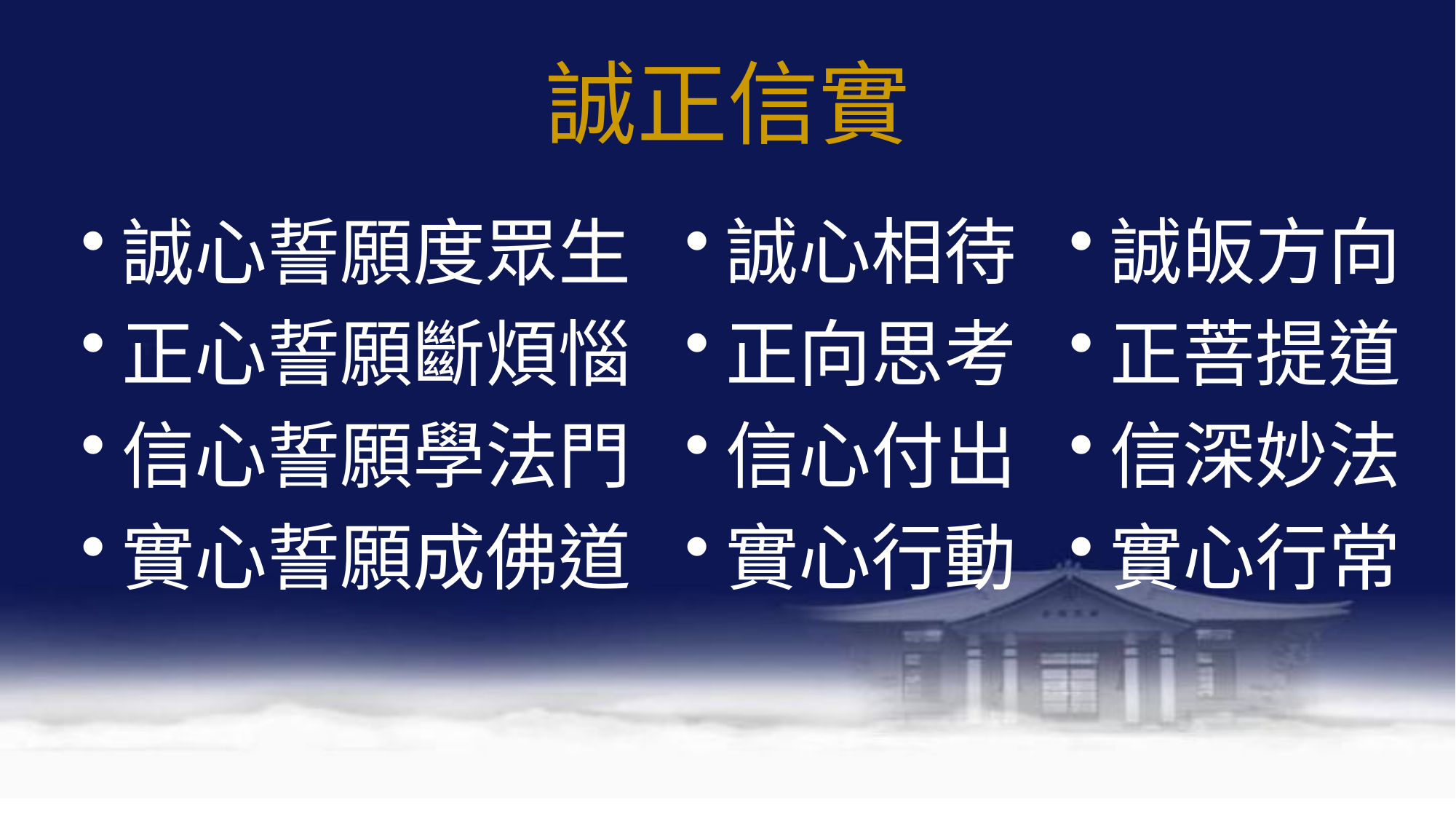

# 誠正信實
誠心誓願度眾生
正心誓願斷煩惱
信心誓願學法門
實心誓願成佛道
誠心相待
正向思考
信心付出
實心行動
誠皈方向
正菩提道
信深妙法
實心行常